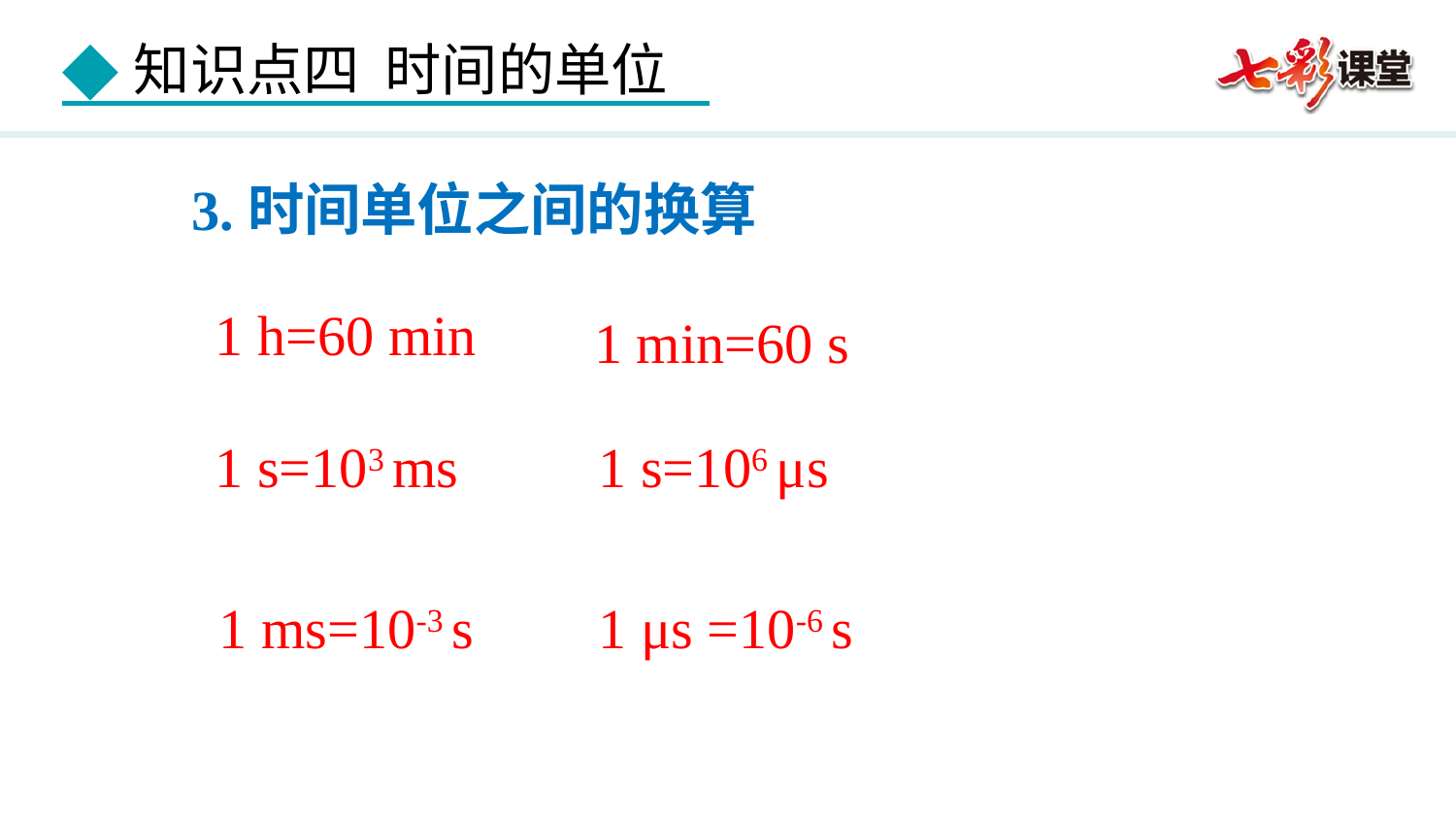

3.时间单位之间的换算
1 h=60 min
1 min=60 s
1 s=103 ms
1 s=106 μs
1 ms=10-3 s
1 μs =10-6 s